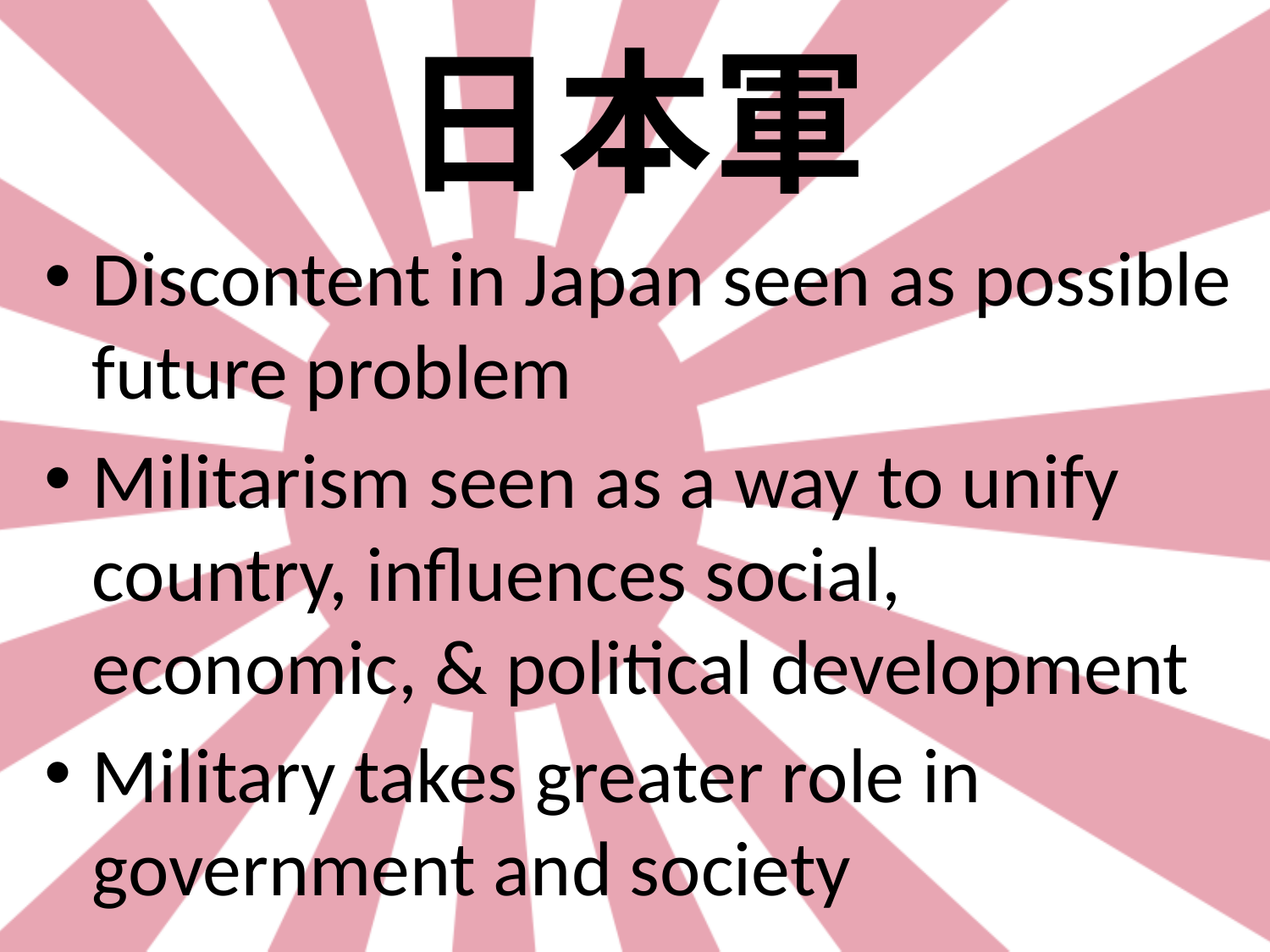

# 日本軍
Discontent in Japan seen as possible future problem
Militarism seen as a way to unify country, influences social, economic, & political development
Military takes greater role in government and society